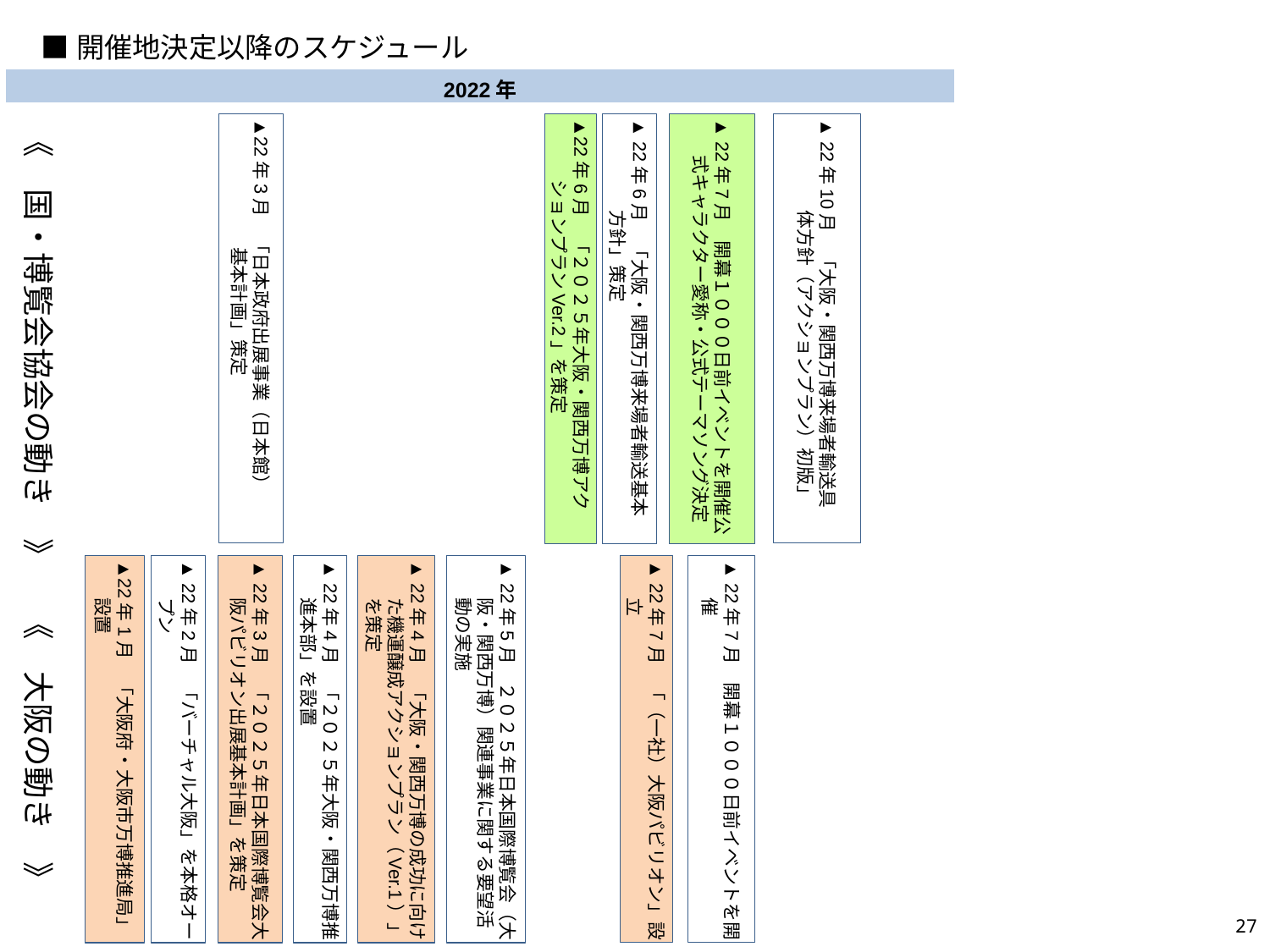

■開催地決定以降のスケジュール
| 2022年 |
| --- |
《　国・博覧会協会の動き　》
▲22年3月　「日本政府出展事業（日本館）
　　　　　　　基本計画」策定
▲22年6月　「２０２５年大阪・関西万博アクションプランVer.2」を策定
▲ 22年7月　開幕１０００日前イベントを開催公式キャラクター愛称・公式テーマソング決定
▲ 22年10月　「大阪・関西万博来場者輸送具
　　　　　体方針（アクションプラン）初版」
▲ 22年6月　「大阪・関西万博来場者輸送基本
　　　　　方針」策定
▲22年1月　「大阪府・大阪市万博推進局」設置
▲ 22年3月　「２０２５年日本国際博覧会大阪パビリオン出展基本計画」を策定
▲ 22年4月　「２０２５年大阪・関西万博推進本部」を設置
▲ 22年7月　「（一社）大阪パビリオン」設立
▲ 22年7月　開幕１０００日前イベントを開催
▲ 22年2月　「バーチャル大阪」を本格オープン
▲ 22年4月　「大阪・関西万博の成功に向けた機運醸成アクションプラン（Ver.1）」を策定
▲ 22年5月　２０２５年日本国際博覧会（大阪・関西万博）関連事業に関する要望活動の実施
《　大阪の動き　》
27